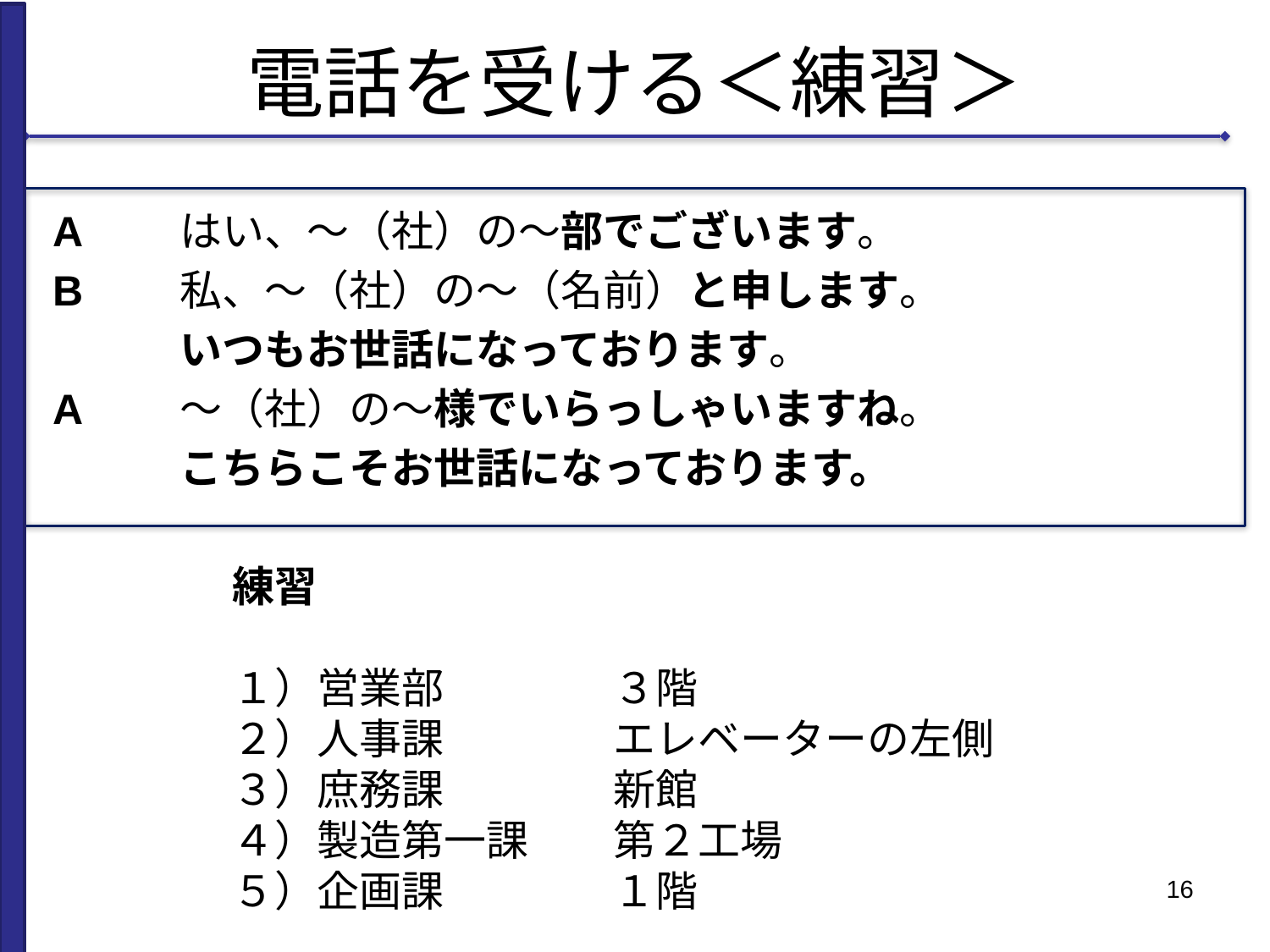

# 電話を受ける＜練習＞

A　　	はい、～（社）の～部でございます。
B　　	私、～（社）の～（名前）と申します。
	いつもお世話になっております。
A　　	～（社）の～様でいらっしゃいますね。
	こちらこそお世話になっております。
練習

１）営業部		３階
２）人事課		エレベーターの左側
３）庶務課		新館
４）製造第一課	第２工場
５）企画課		１階
16